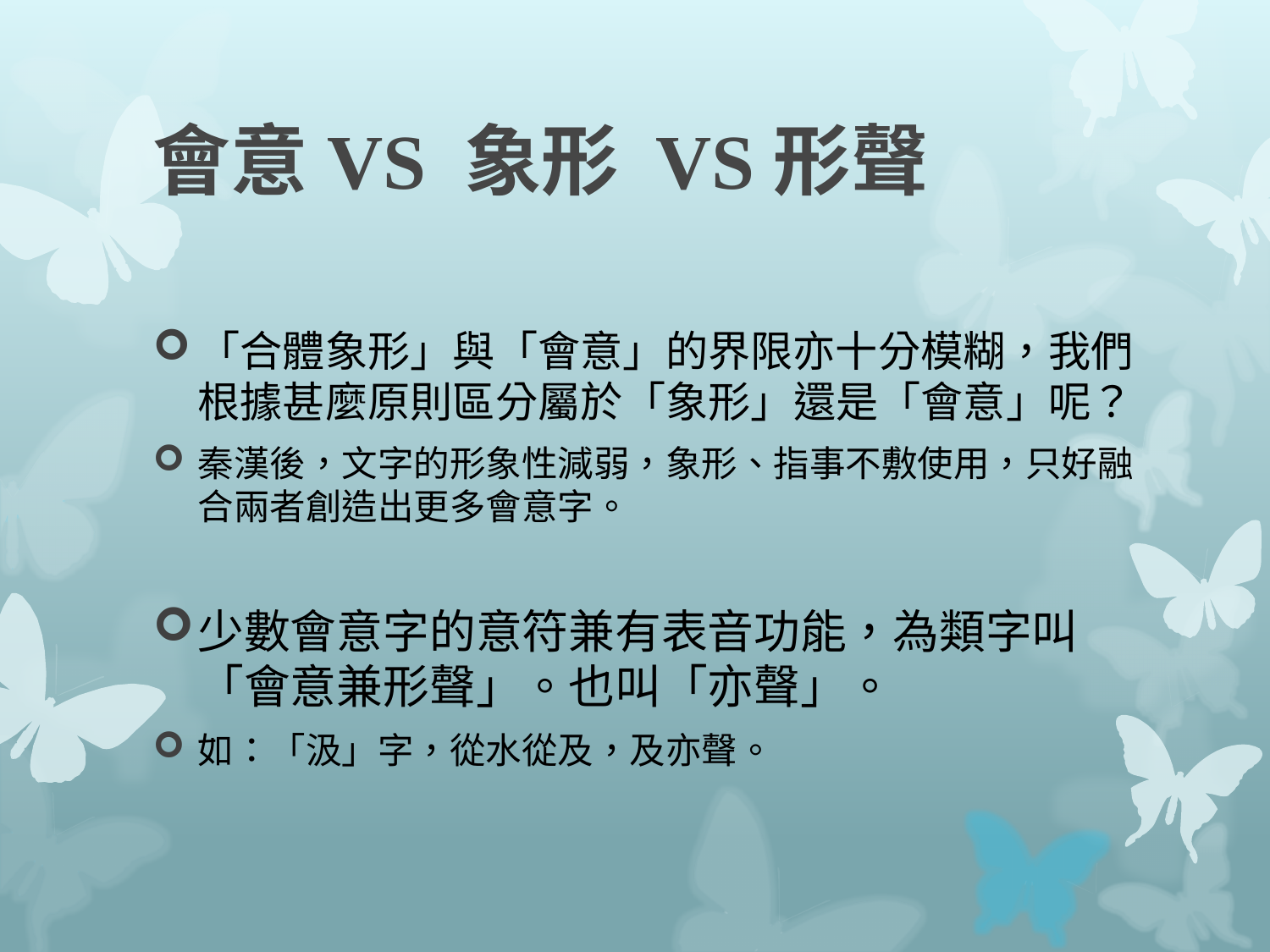

# 會意VS 象形 VS形聲

「合體象形」與「會意」的界限亦十分模糊，我們根據甚麼原則區分屬於「象形」還是「會意」呢？
秦漢後，文字的形象性減弱，象形、指事不敷使用，只好融合兩者創造出更多會意字。

少數會意字的意符兼有表音功能，為類字叫「會意兼形聲」。也叫「亦聲」。
如：「汲」字，從水從及，及亦聲。